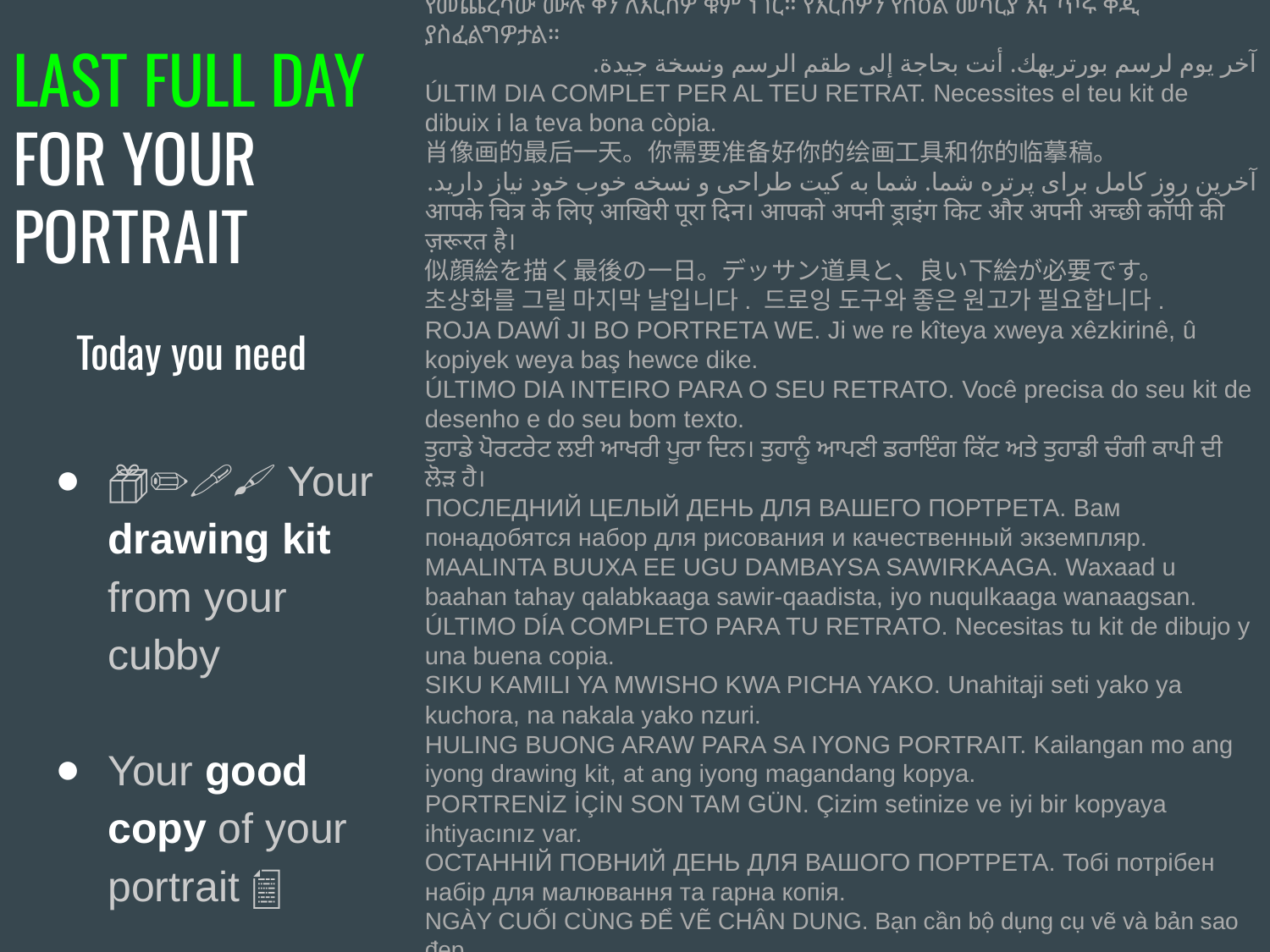

LAST FULL DAY FOR YOUR PORTRAIT
Today you need

📦✏️🖊️🖌 Your drawing kit from your cubby
Your good copy of your portrait 📄
የመጨረሻው ሙሉ ቀን ለእርስዎ ቁም ነገር። የእርስዎን የስዕል መሳርያ እና ጥሩ ቅጂ ያስፈልግዎታል።
آخر يوم لرسم بورتريهك. أنت بحاجة إلى طقم الرسم ونسخة جيدة.
ÚLTIM DIA COMPLET PER AL TEU RETRAT. Necessites el teu kit de dibuix i la teva bona còpia.
肖像画的最后一天。你需要准备好你的绘画工具和你的临摹稿。
آخرین روز کامل برای پرتره شما. شما به کیت طراحی و نسخه خوب خود نیاز دارید.
आपके चित्र के लिए आखिरी पूरा दिन। आपको अपनी ड्राइंग किट और अपनी अच्छी कॉपी की ज़रूरत है।
似顔絵を描く最後の一日。デッサン道具と、良い下絵が必要です。
초상화를 그릴 마지막 날입니다. 드로잉 도구와 좋은 원고가 필요합니다.
ROJA DAWÎ JI BO PORTRETA WE. Ji we re kîteya xweya xêzkirinê, û kopiyek weya baş hewce dike.
ÚLTIMO DIA INTEIRO PARA O SEU RETRATO. Você precisa do seu kit de desenho e do seu bom texto.
ਤੁਹਾਡੇ ਪੋਰਟਰੇਟ ਲਈ ਆਖਰੀ ਪੂਰਾ ਦਿਨ। ਤੁਹਾਨੂੰ ਆਪਣੀ ਡਰਾਇੰਗ ਕਿੱਟ ਅਤੇ ਤੁਹਾਡੀ ਚੰਗੀ ਕਾਪੀ ਦੀ ਲੋੜ ਹੈ।
ПОСЛЕДНИЙ ЦЕЛЫЙ ДЕНЬ ДЛЯ ВАШЕГО ПОРТРЕТА. Вам понадобятся набор для рисования и качественный экземпляр.
MAALINTA BUUXA EE UGU DAMBAYSA SAWIRKAAGA. Waxaad u baahan tahay qalabkaaga sawir-qaadista, iyo nuqulkaaga wanaagsan.
ÚLTIMO DÍA COMPLETO PARA TU RETRATO. Necesitas tu kit de dibujo y una buena copia.
SIKU KAMILI YA MWISHO KWA PICHA YAKO. Unahitaji seti yako ya kuchora, na nakala yako nzuri.
HULING BUONG ARAW PARA SA IYONG PORTRAIT. Kailangan mo ang iyong drawing kit, at ang iyong magandang kopya.
PORTRENİZ İÇİN SON TAM GÜN. Çizim setinize ve iyi bir kopyaya ihtiyacınız var.
ОСТАННІЙ ПОВНИЙ ДЕНЬ ДЛЯ ВАШОГО ПОРТРЕТА. Тобі потрібен набір для малювання та гарна копія.
NGÀY CUỐI CÙNG ĐỂ VẼ CHÂN DUNG. Bạn cần bộ dụng cụ vẽ và bản sao đẹp.